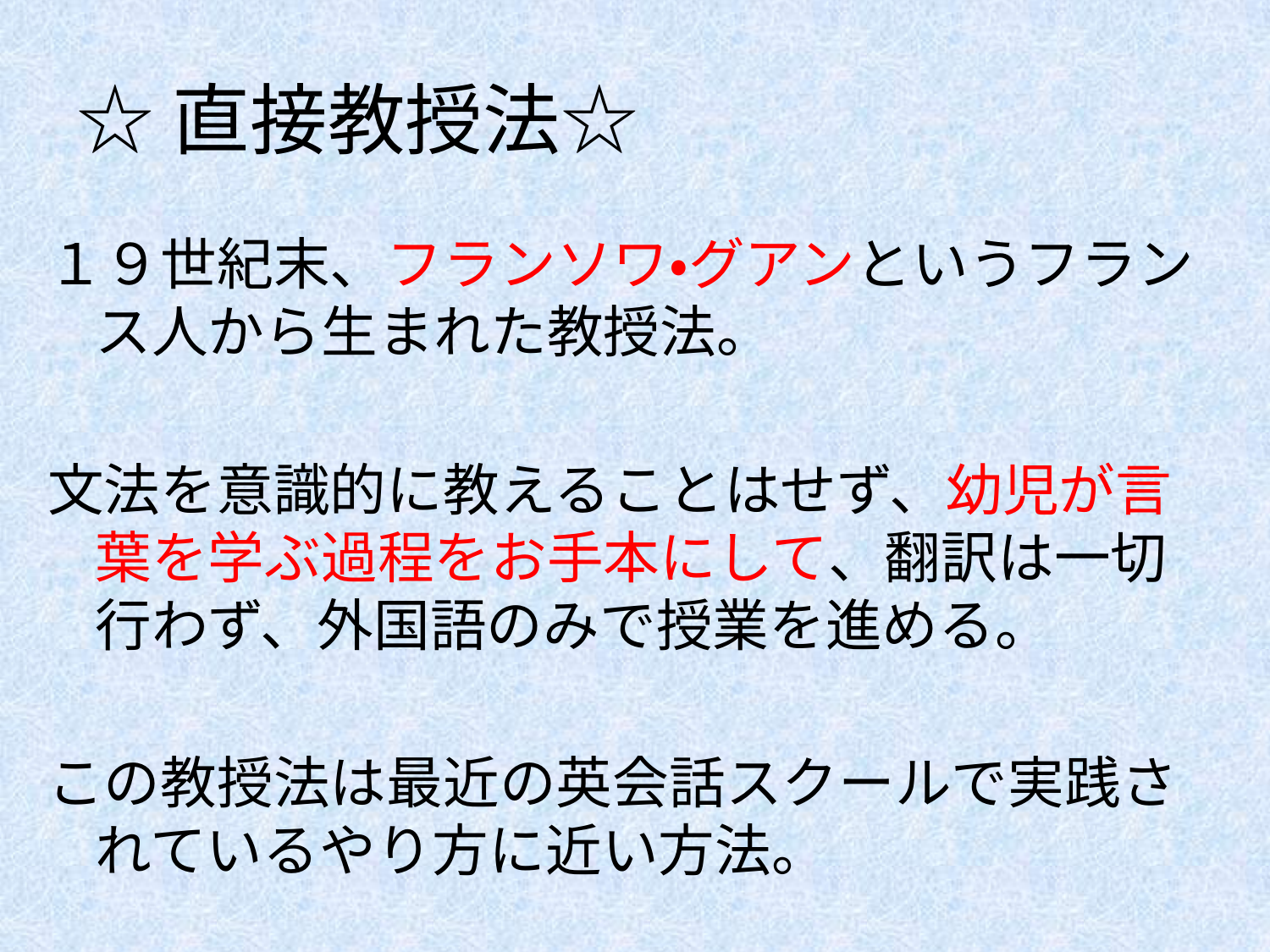

# ☆直接教授法☆
１９世紀末、フランソワ・グアンというフランス人から生まれた教授法。

文法を意識的に教えることはせず、幼児が言葉を学ぶ過程をお手本にして、翻訳は一切行わず、外国語のみで授業を進める。

この教授法は最近の英会話スクールで実践されているやり方に近い方法。